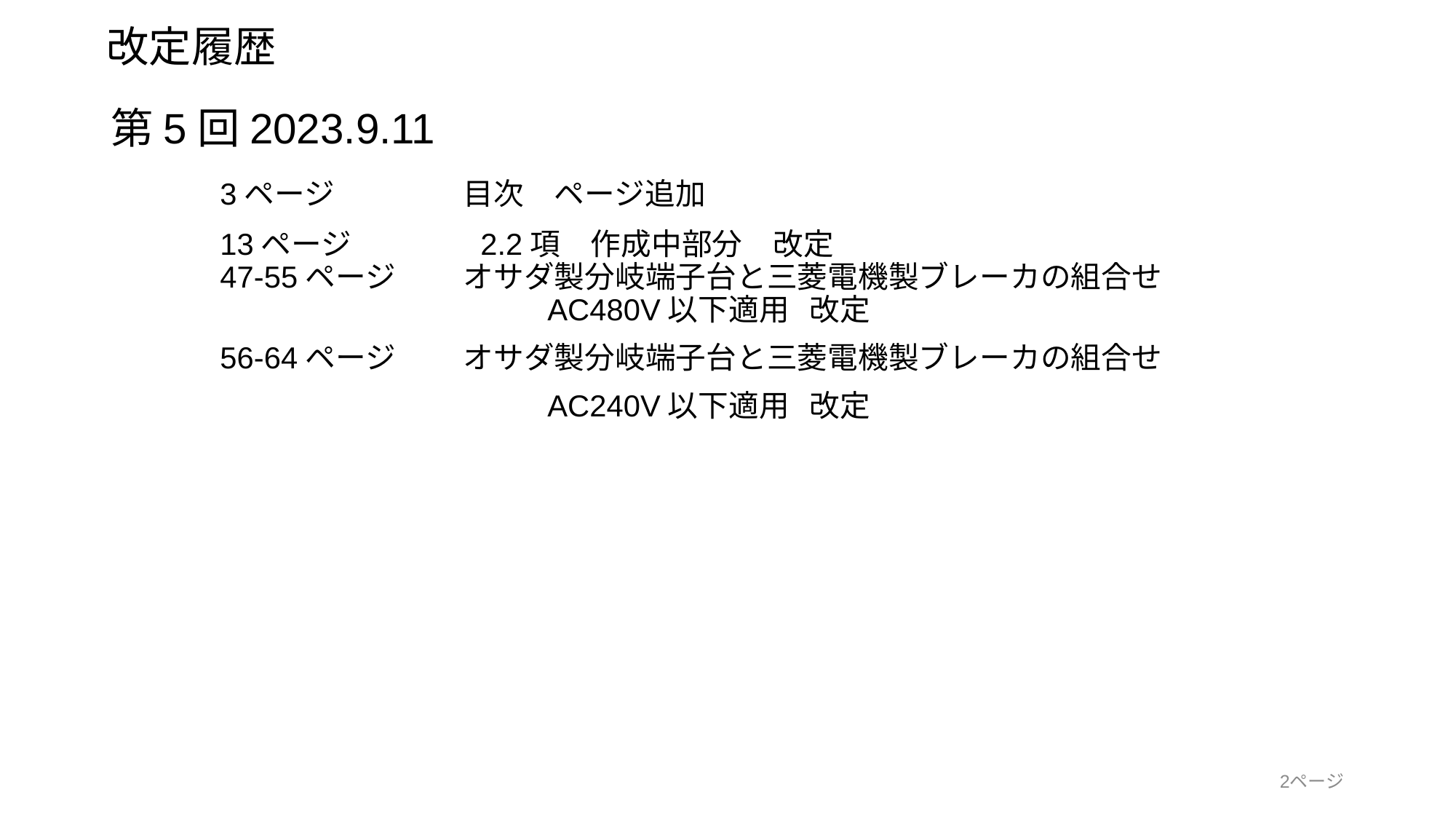

# 改定履歴
第5回2023.9.11
	3ページ　　　　 目次　ページ追加
	13ページ　　　　2.2項　作成中部分　改定
	47-55ページ　　 オサダ製分岐端子台と三菱電機製ブレーカの組合せ
		　　   		AC480V以下適用   改定
	56-64ページ　　 オサダ製分岐端子台と三菱電機製ブレーカの組合せ
		　　   		AC240V以下適用   改定

2ページ